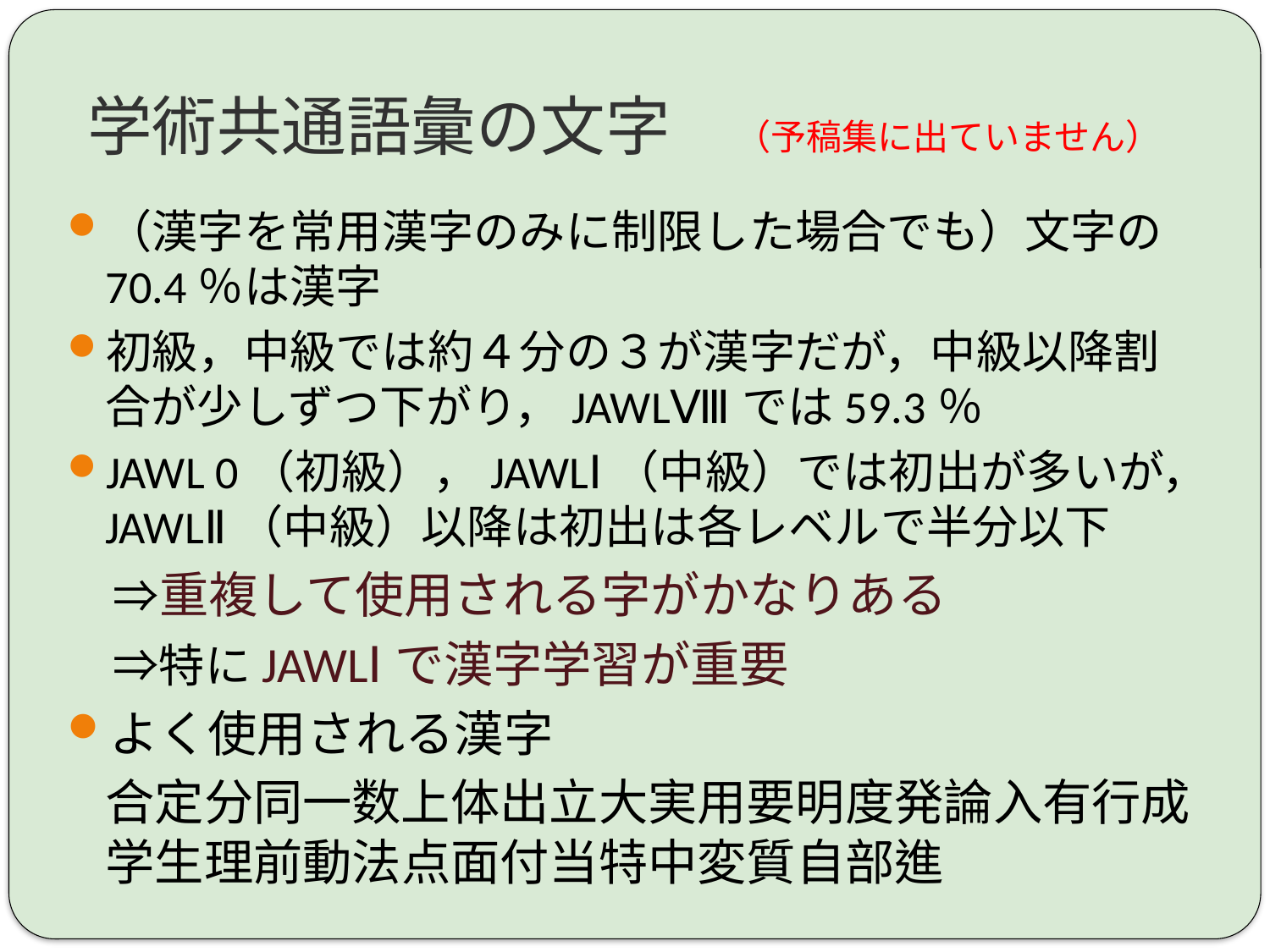

# 学術共通語彙の文字　（予稿集に出ていません）
（漢字を常用漢字のみに制限した場合でも）文字の70.4％は漢字
初級，中級では約４分の３が漢字だが，中級以降割合が少しずつ下がり，JAWLⅧでは59.3％
JAWL 0（初級），JAWLⅠ（中級）では初出が多いが，JAWLⅡ（中級）以降は初出は各レベルで半分以下
　⇒重複して使用される字がかなりある
　⇒特にJAWLⅠで漢字学習が重要
よく使用される漢字
	合定分同一数上体出立大実用要明度発論入有行成学生理前動法点面付当特中変質自部進